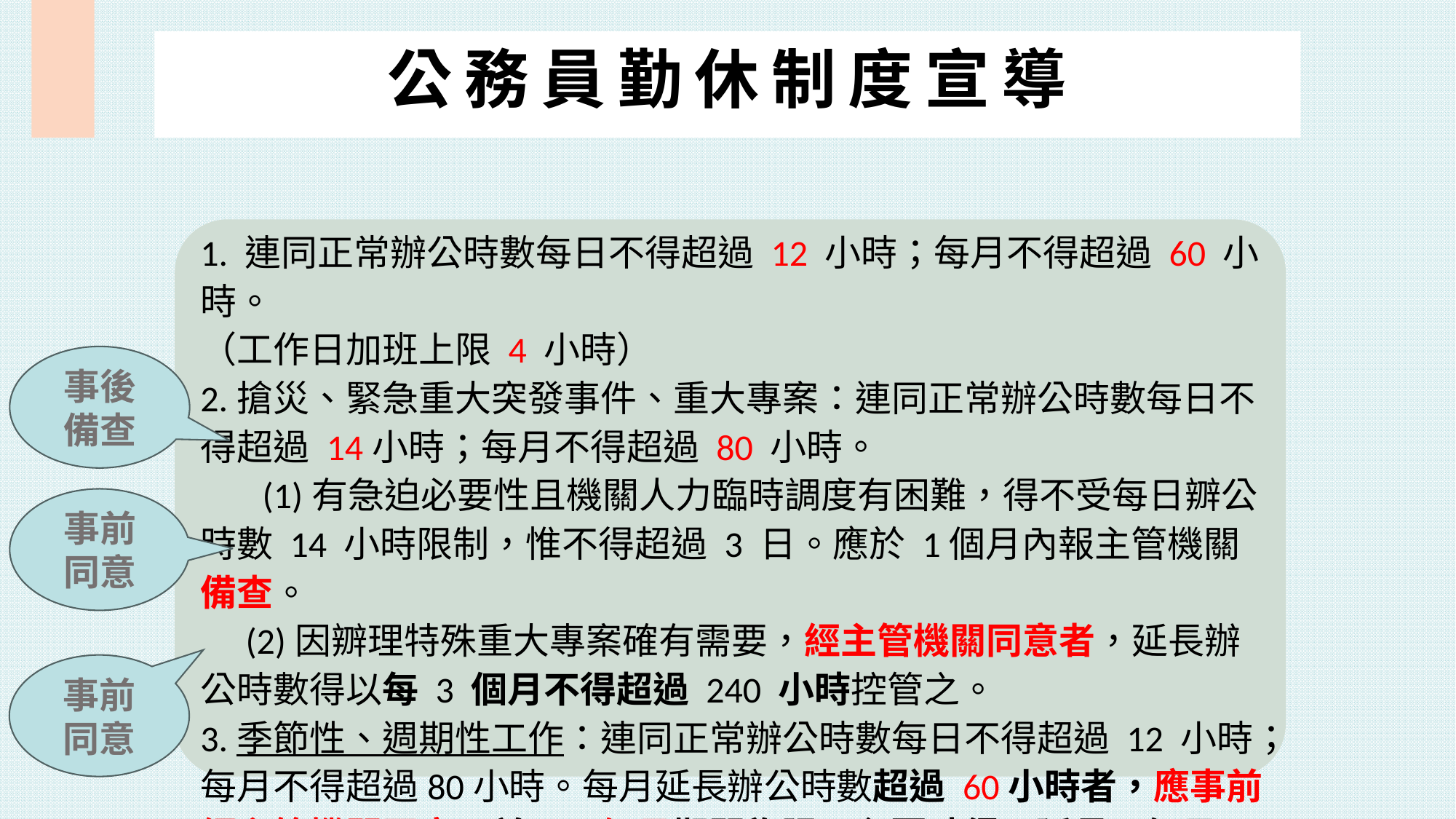

公務員勤休制度宣導

1. 連同正常辦公時數每日不得超過 12 小時；每月不得超過 60 小時。
（工作日加班上限 4 小時）
2.搶災、緊急重大突發事件、重大專案：連同正常辦公時數每日不得超過 14小時；每月不得超過 80 小時。
 　(1)有急迫必要性且機關人力臨時調度有困難，得不受每日辧公時數 14 小時限制，惟不得超過 3 日。應於 1個月內報主管機關備查。
　(2)因辧理特殊重大專案確有需要，經主管機關同意者，延長辦公時數得以每 3 個月不得超過 240 小時控管之。
3.季節性、週期性工作：連同正常辦公時數每日不得超過 12 小時；每月不得超過80小時。每月延長辦公時數超過 60小時者，應事前經主管機關同意，並以2個月期間為限，必要時得再延長1個月。

事後備查
事前同意
事前同意